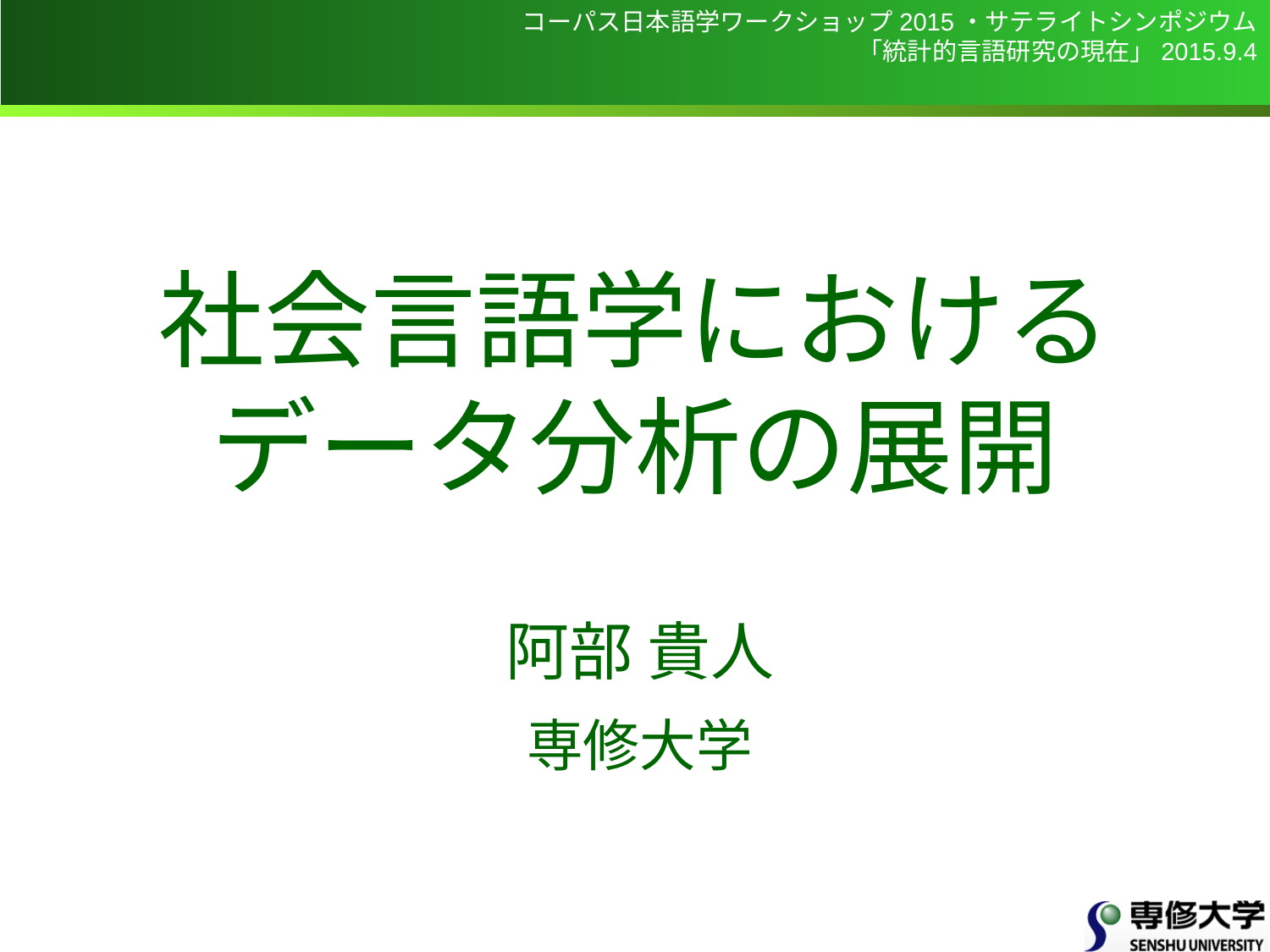

コーパス日本語学ワークショップ2015・サテライトシンポジウム
「統計的言語研究の現在」2015.9.4
# 社会言語学における データ分析の展開
阿部 貴人

専修大学